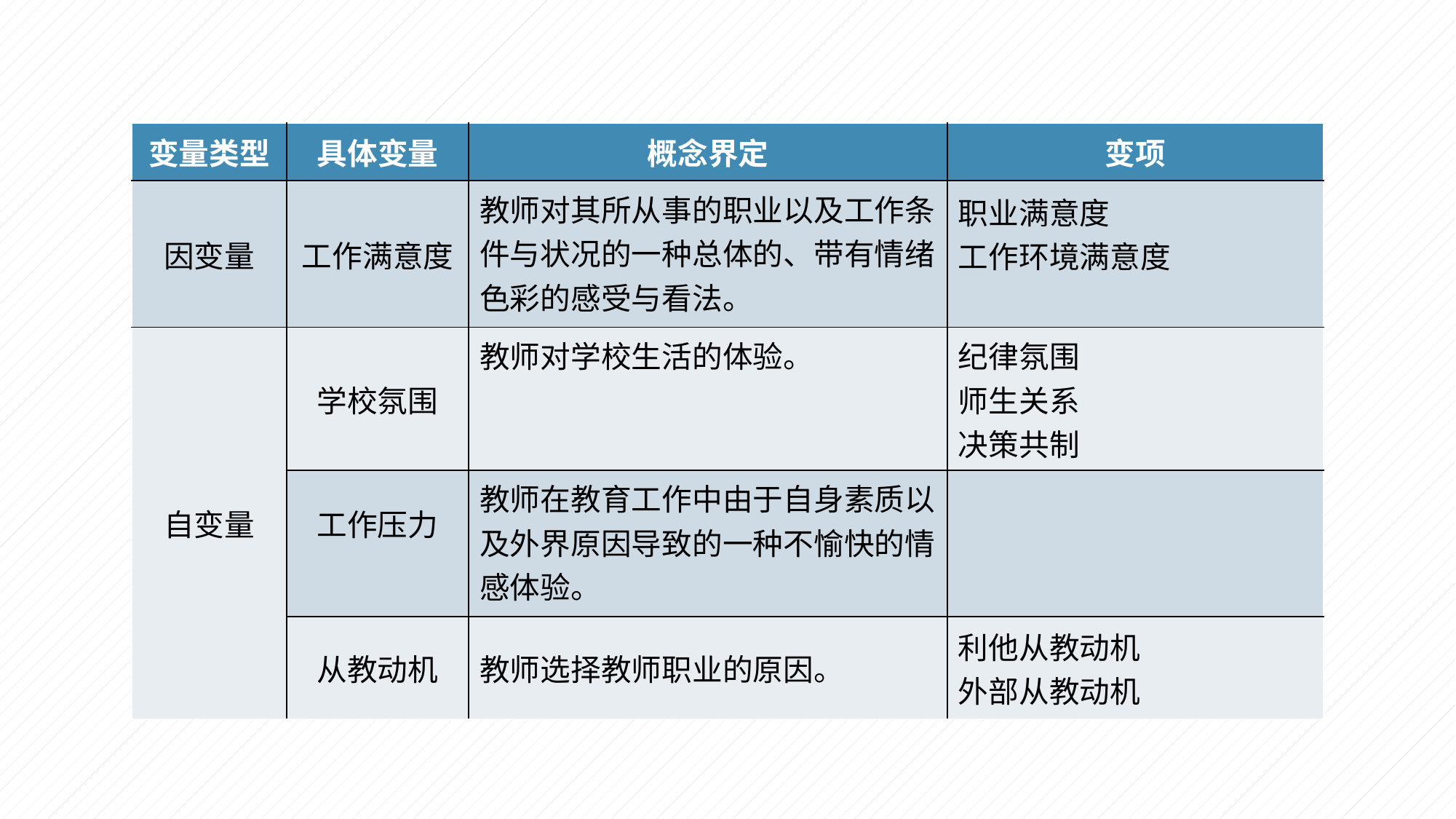

| 变量类型 | 具体变量 | 概念界定 | 变项 |
| --- | --- | --- | --- |
| 因变量 | 工作满意度 | 教师对其所从事的职业以及工作条件与状况的一种总体的、带有情绪色彩的感受与看法。 | 职业满意度 工作环境满意度 |
| 自变量 | 学校氛围 | 教师对学校生活的体验。 | 纪律氛围 师生关系 决策共制 |
|  | 工作压力 | 教师在教育工作中由于自身素质以及外界原因导致的一种不愉快的情感体验。 |  |
|  | 从教动机 | 教师选择教师职业的原因。 | 利他从教动机 外部从教动机 |